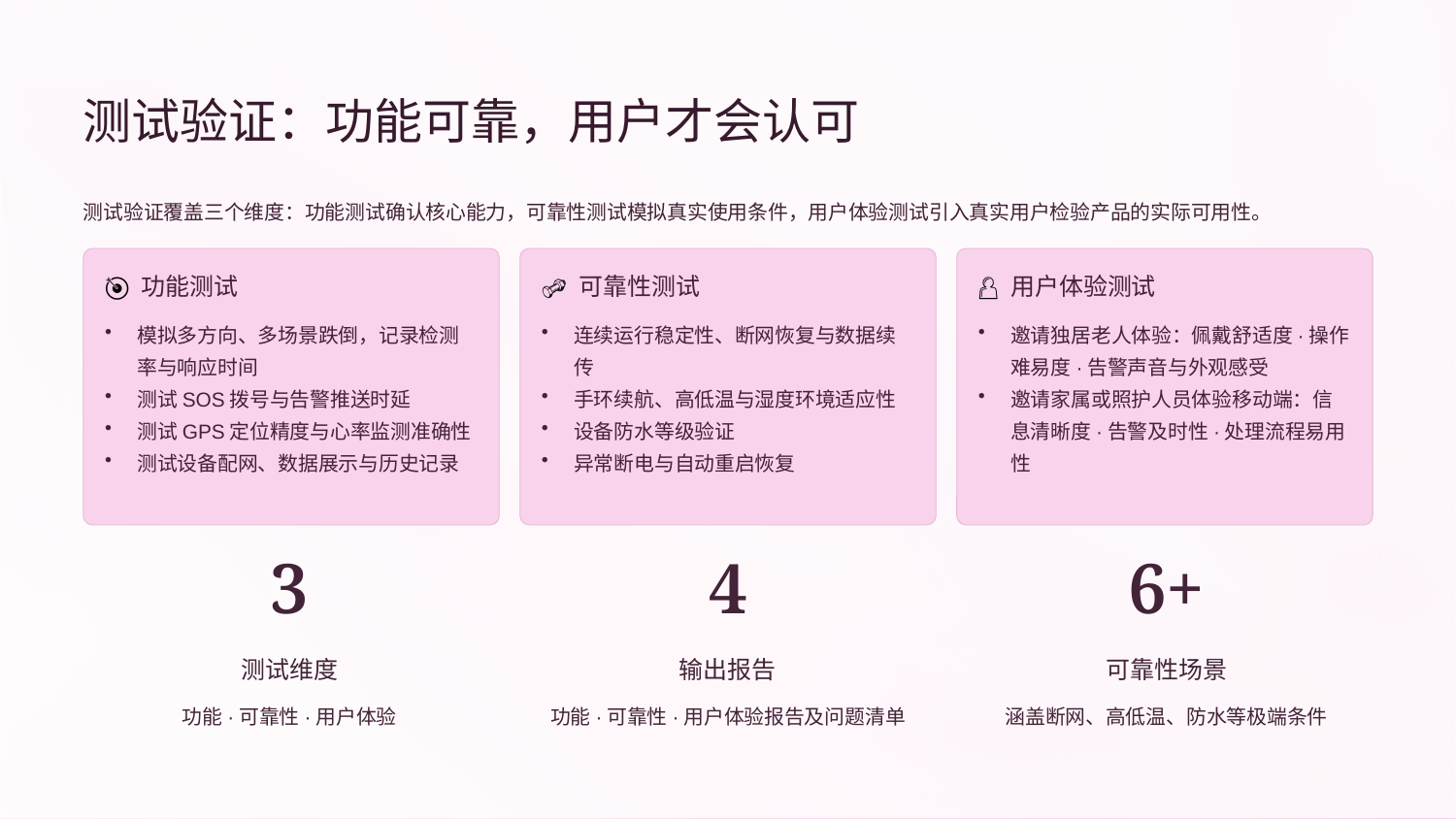

测试验证：功能可靠，用户才会认可
测试验证覆盖三个维度：功能测试确认核心能力，可靠性测试模拟真实使用条件，用户体验测试引入真实用户检验产品的实际可用性。

🎯 功能测试
🔩 可靠性测试
👤 用户体验测试
模拟多方向、多场景跌倒，记录检测率与响应时间
测试SOS拨号与告警推送时延
测试GPS定位精度与心率监测准确性
测试设备配网、数据展示与历史记录
连续运行稳定性、断网恢复与数据续传
手环续航、高低温与湿度环境适应性
设备防水等级验证
异常断电与自动重启恢复
邀请独居老人体验：佩戴舒适度·操作难易度·告警声音与外观感受
邀请家属或照护人员体验移动端：信息清晰度·告警及时性·处理流程易用性
3
4
6+
测试维度
输出报告
可靠性场景
功能·可靠性·用户体验
功能·可靠性·用户体验报告及问题清单
涵盖断网、高低温、防水等极端条件